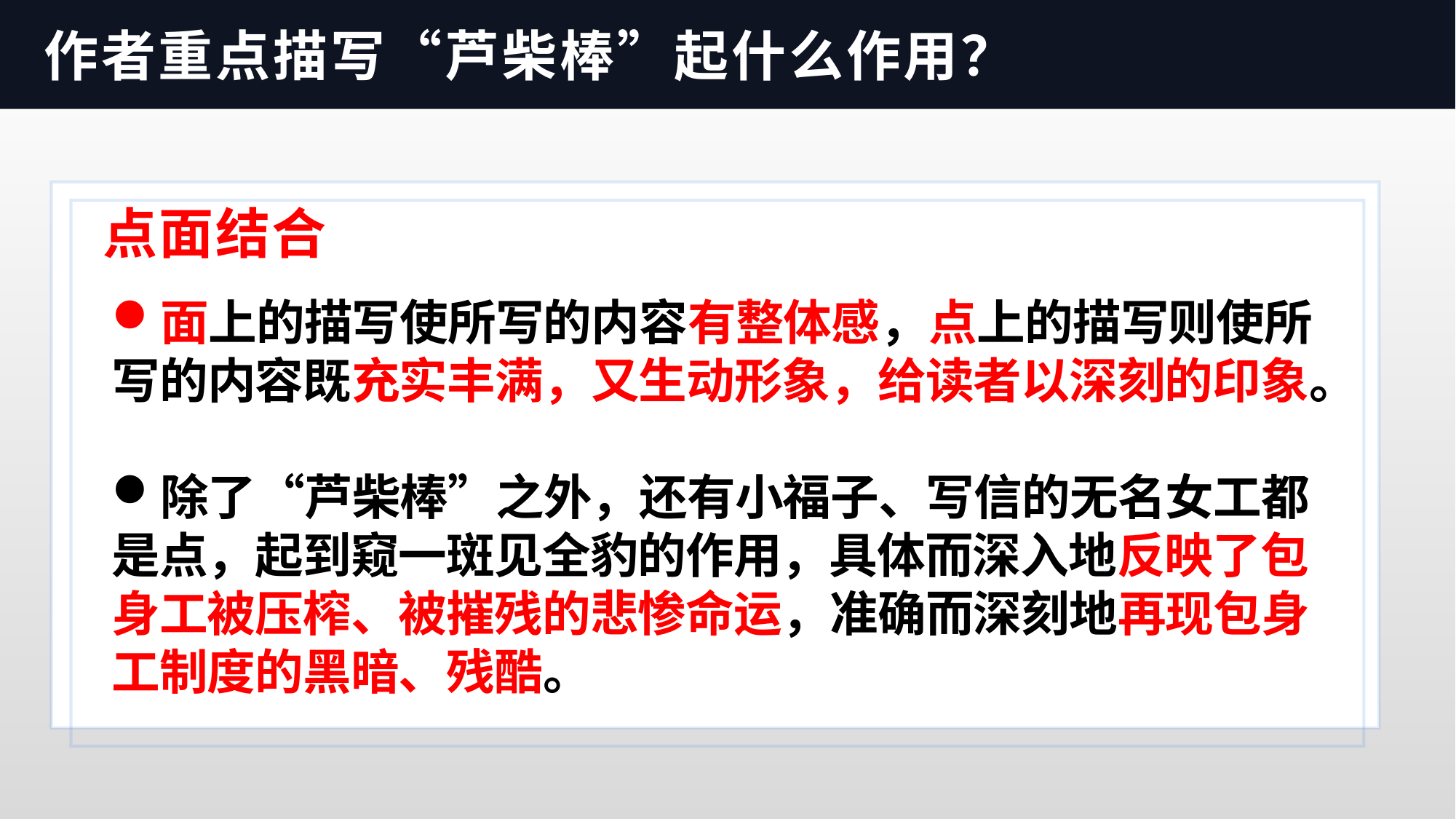

作者重点描写“芦柴棒”起什么作用？

点面结合
面上的描写使所写的内容有整体感，点上的描写则使所写的内容既充实丰满，又生动形象，给读者以深刻的印象。

除了“芦柴棒”之外，还有小福子、写信的无名女工都是点，起到窥一斑见全豹的作用，具体而深入地反映了包身工被压榨、被摧残的悲惨命运，准确而深刻地再现包身工制度的黑暗、残酷。